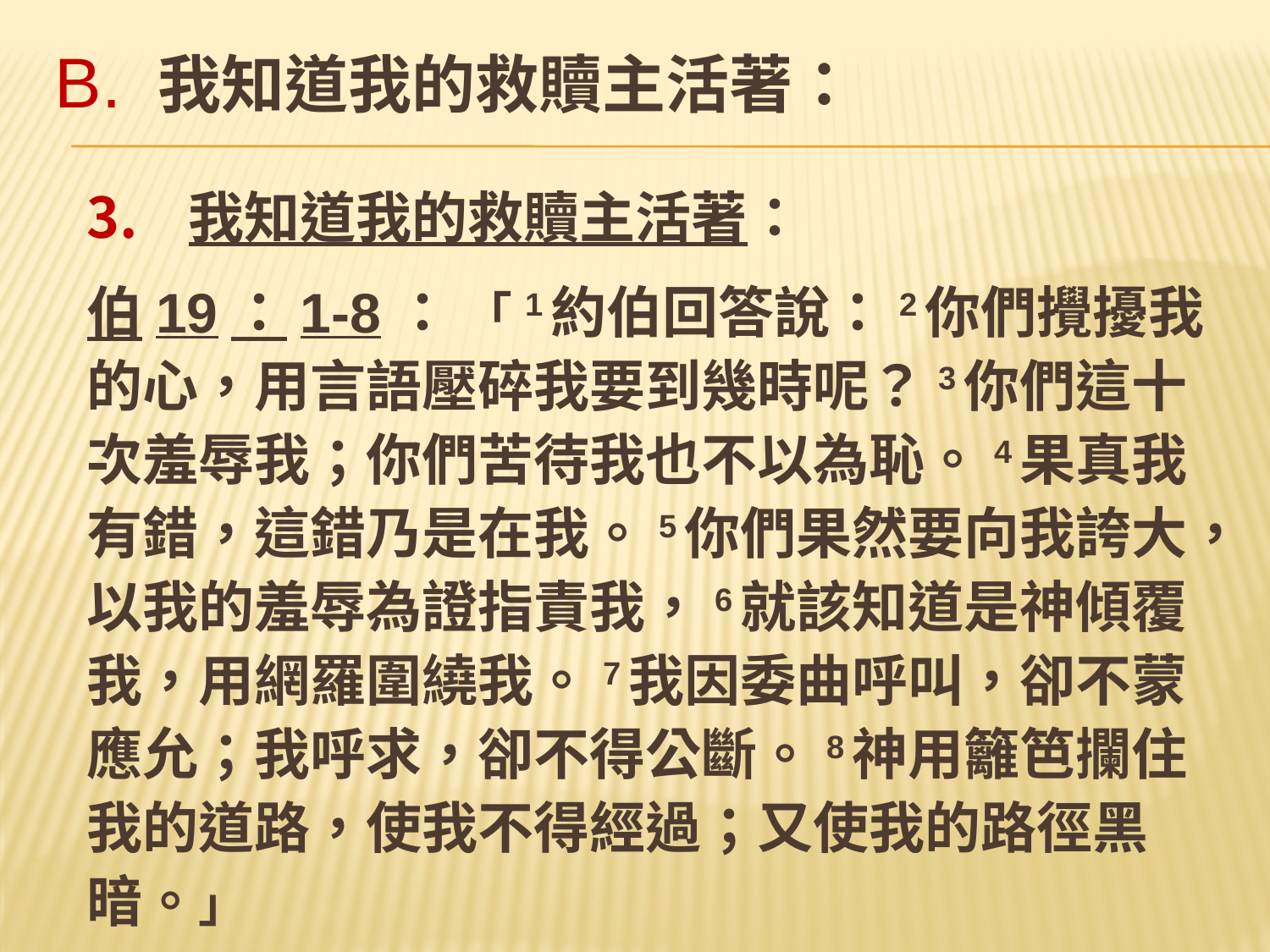

# B. 我知道我的救贖主活著：
我知道我的救贖主活著：
伯19：1-8： 「 1約伯回答說：2你們攪擾我的心，用言語壓碎我要到幾時呢？3你們這十次羞辱我；你們苦待我也不以為恥。4果真我有錯，這錯乃是在我。5你們果然要向我誇大，以我的羞辱為證指責我，6就該知道是神傾覆我，用網羅圍繞我。7我因委曲呼叫，卻不蒙應允；我呼求，卻不得公斷。8神用籬笆攔住我的道路，使我不得經過；又使我的路徑黑暗。」